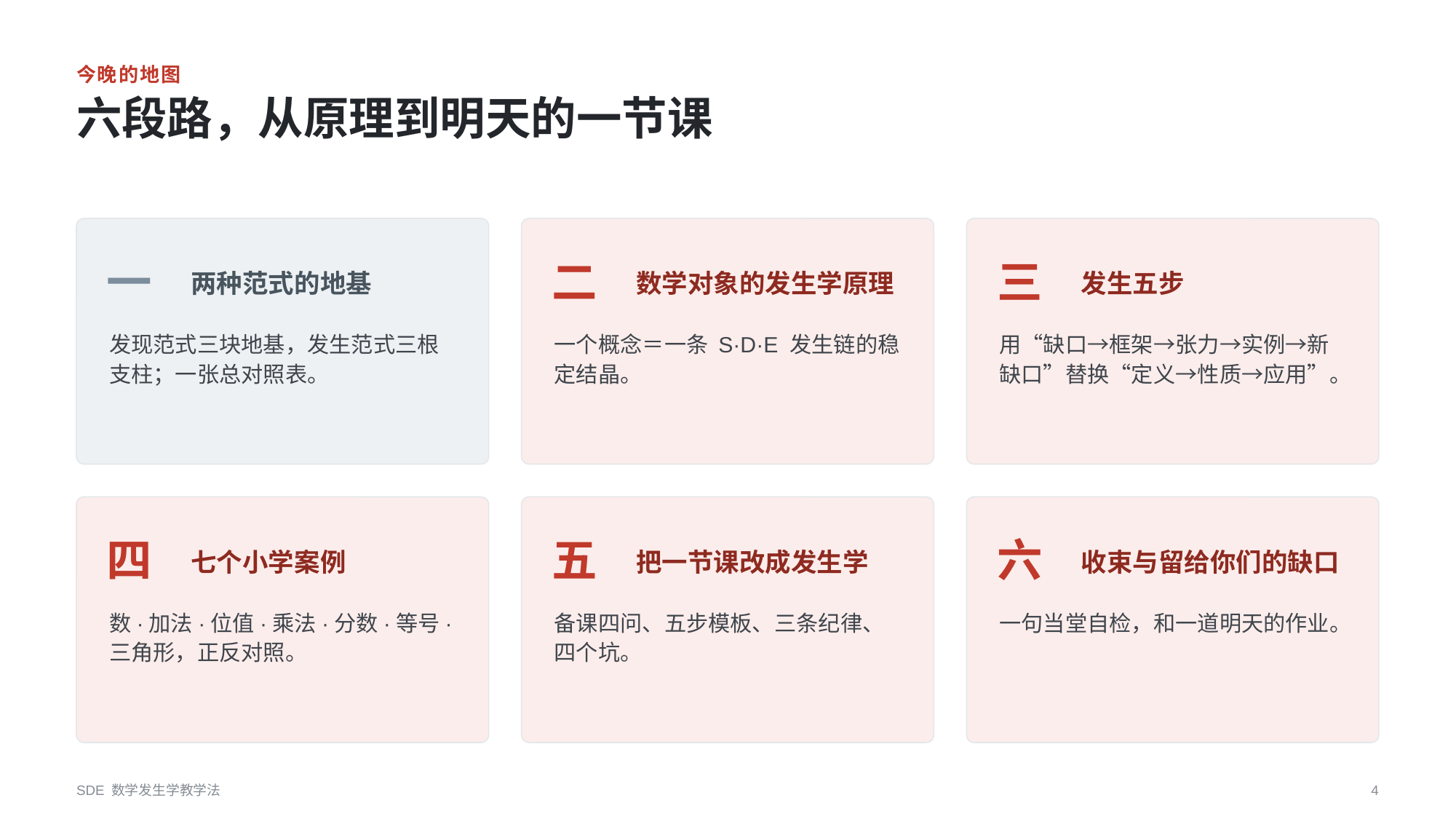

今晚的地图
六段路，从原理到明天的一节课

一
二
三
两种范式的地基
数学对象的发生学原理
发生五步
发现范式三块地基，发生范式三根支柱；一张总对照表。
一个概念＝一条 S·D·E 发生链的稳定结晶。
用“缺口→框架→张力→实例→新缺口”替换“定义→性质→应用”。

四
五
六
七个小学案例
把一节课改成发生学
收束与留给你们的缺口
数·加法·位值·乘法·分数·等号·三角形，正反对照。
备课四问、五步模板、三条纪律、四个坑。
一句当堂自检，和一道明天的作业。
SDE 数学发生学教学法
4